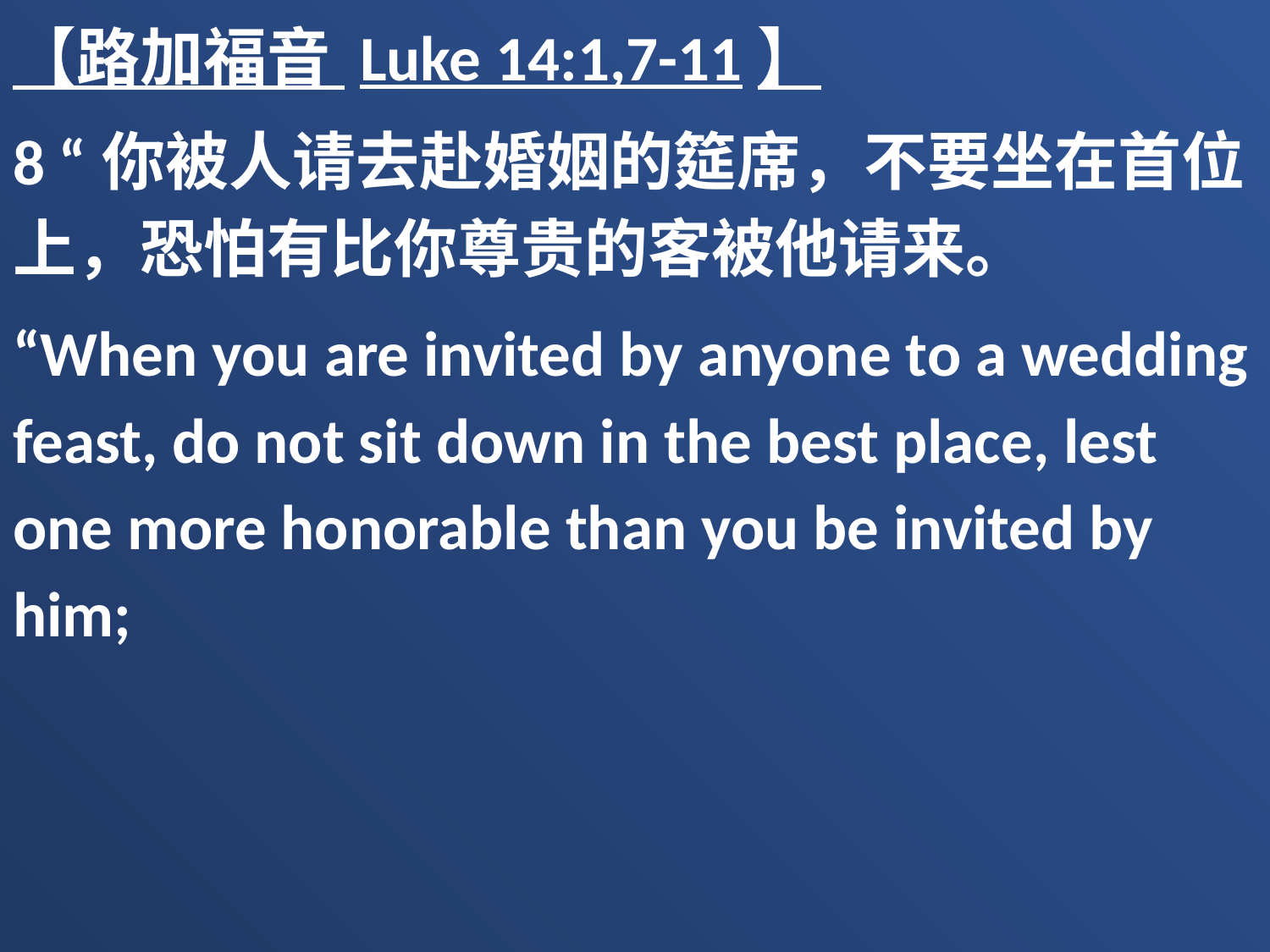

【路加福音 Luke 14:1,7-11】
8 “你被人请去赴婚姻的筵席，不要坐在首位上，恐怕有比你尊贵的客被他请来。
“When you are invited by anyone to a wedding feast, do not sit down in the best place, lest one more honorable than you be invited by him;